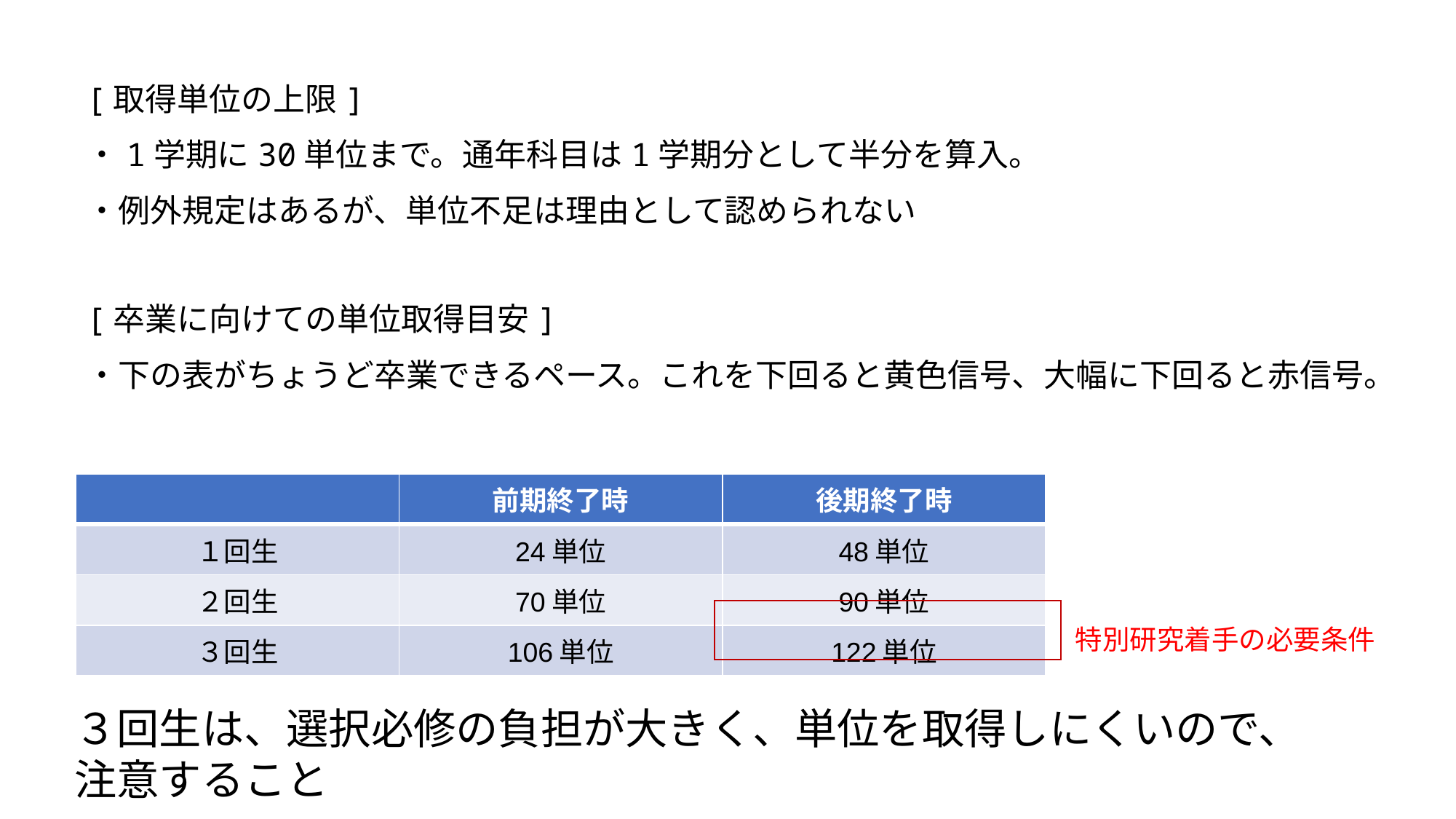

[取得単位の上限]
・1学期に30単位まで。通年科目は1学期分として半分を算入。
・例外規定はあるが、単位不足は理由として認められない

[卒業に向けての単位取得目安]
・下の表がちょうど卒業できるペース。これを下回ると黄色信号、大幅に下回ると赤信号。
|  | 前期終了時 | 後期終了時 |
| --- | --- | --- |
| １回生 | 24単位 | 48単位 |
| ２回生 | 70単位 | 90単位 |
| ３回生 | 106単位 | 122単位 |

特別研究着手の必要条件
３回生は、選択必修の負担が大きく、単位を取得しにくいので、注意すること